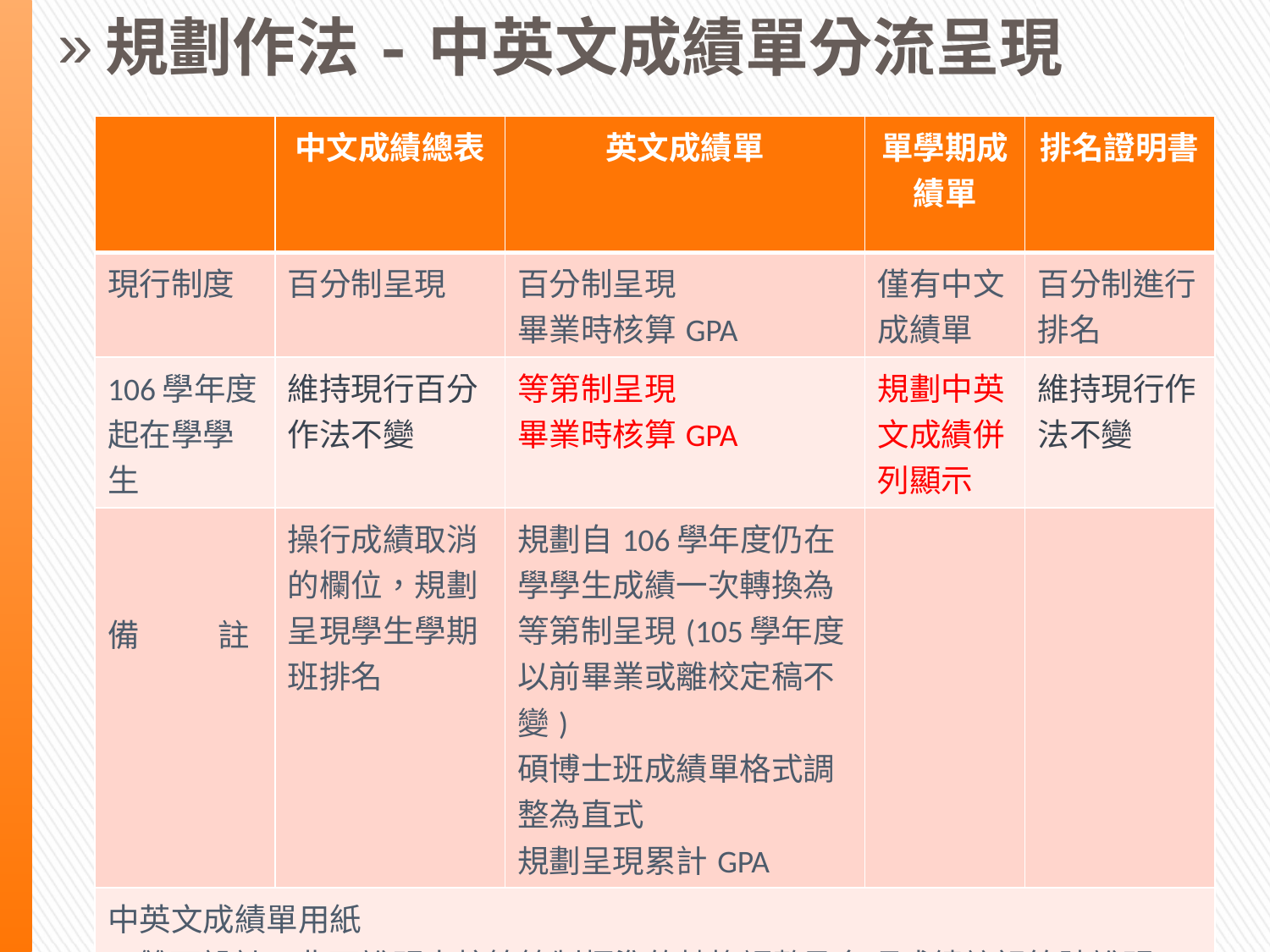

規劃作法-中英文成績單分流呈現
|  | 中文成績總表 | 英文成績單 | 單學期成績單 | 排名證明書 |
| --- | --- | --- | --- | --- |
| 現行制度 | 百分制呈現 | 百分制呈現 畢業時核算GPA | 僅有中文成績單 | 百分制進行排名 |
| 106學年度起在學學生 | 維持現行百分作法不變 | 等第制呈現 畢業時核算GPA | 規劃中英文成績併列顯示 | 維持現行作法不變 |
| 備 註 | 操行成績取消的欄位，規劃呈現學生學期班排名 | 規劃自106學年度仍在學學生成績一次轉換為等第制呈現(105學年度以前畢業或離校定稿不變) 碩博士班成績單格式調整為直式 規劃呈現累計GPA |  |  |
| 中英文成績單用紙 1.雙面設計：背面說明本校等第制標準的轉換調整及各項成績註記符號說明 2.防偽設計，影印時會出現NCCU COPY浮水印，紙張本身具有髪絲紋 |  |  |  |  |